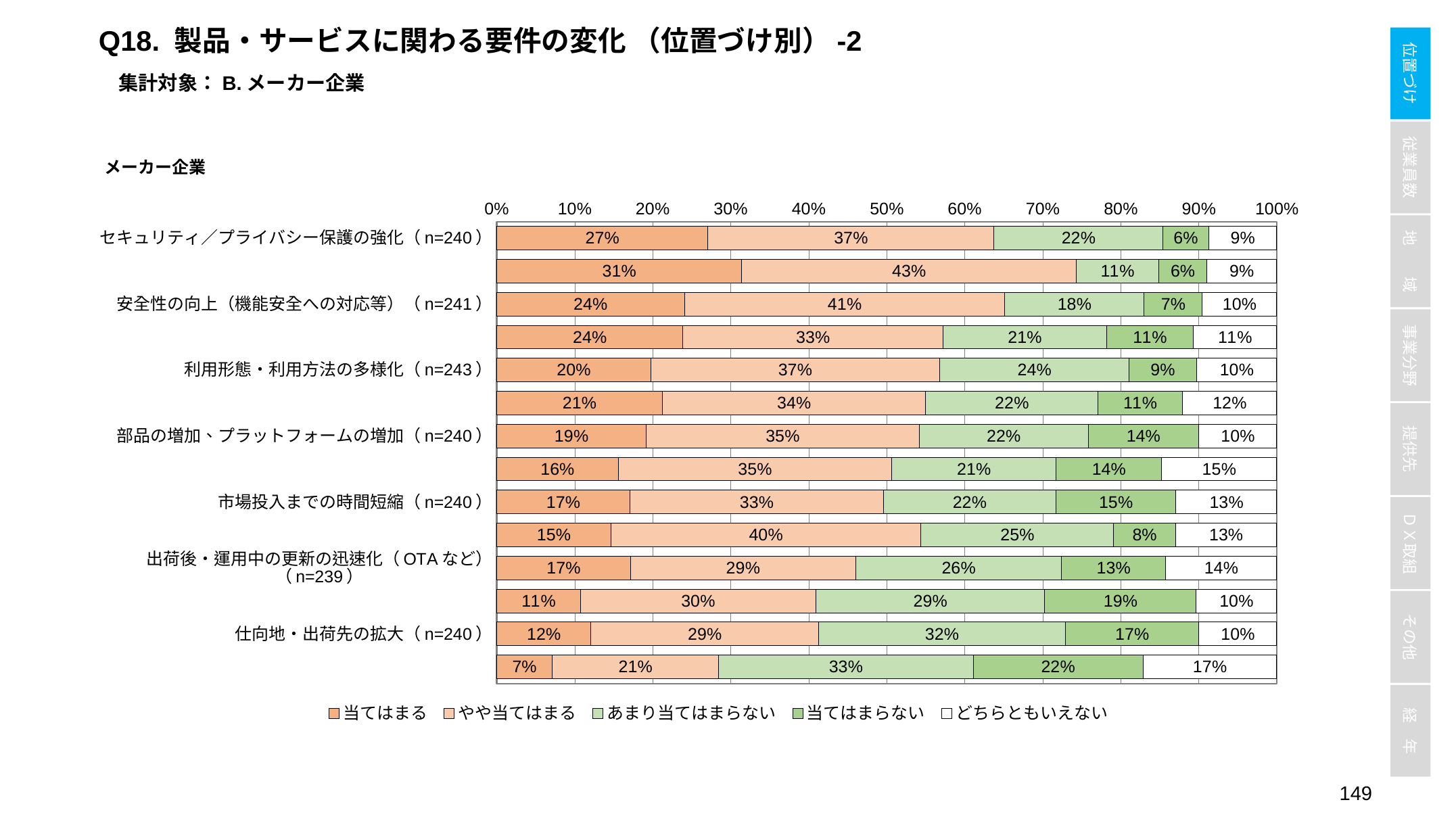

Q18. 製品・サービスに関わる要件の変化 （位置づけ別）-2
集計対象：B.メーカー企業

### Chart

| Category | 当てはまる | やや当てはまる | あまり当てはまらない | 当てはまらない | どちらともいえない |
|---|---|---|---|---|---|
| セキュリティ／プライバシー保護の強化（n=240） | 0.2708333333333333 | 0.36666666666666664 | 0.21666666666666667 | 0.058333333333333334 | 0.0875 |
| 適用技術の複雑化・高度化（n=245） | 0.3142857142857143 | 0.42857142857142855 | 0.10612244897959183 | 0.061224489795918366 | 0.08979591836734693 |
| 安全性の向上（機能安全への対応等）（n=241） | 0.24066390041493776 | 0.4107883817427386 | 0.17842323651452283 | 0.07468879668049792 | 0.0954356846473029 |
| 高速性／低遅延性の強化（n=243） | 0.23868312757201646 | 0.3333333333333333 | 0.20987654320987653 | 0.1111111111111111 | 0.10699588477366255 |
| 利用形態・利用方法の多様化（n=243） | 0.19753086419753085 | 0.37037037037037035 | 0.24279835390946503 | 0.08641975308641975 | 0.102880658436214 |
| つながる対象の増加（n=240） | 0.2125 | 0.3375 | 0.22083333333333333 | 0.10833333333333334 | 0.12083333333333333 |
| 部品の増加、プラットフォームの増加（n=240） | 0.19166666666666668 | 0.35 | 0.21666666666666667 | 0.14166666666666666 | 0.1 |
| 運用時データの収集・活用拡大（n=237） | 0.15611814345991562 | 0.350210970464135 | 0.2109704641350211 | 0.1350210970464135 | 0.14767932489451477 |
| 市場投入までの時間短縮（n=240） | 0.17083333333333334 | 0.325 | 0.22083333333333333 | 0.15416666666666667 | 0.12916666666666668 |
| 対応すべき規格等の増加（n=239） | 0.14644351464435146 | 0.39748953974895396 | 0.24686192468619247 | 0.0794979079497908 | 0.1297071129707113 |
| 出荷後・運用中の更新の迅速化（OTAなど）（n=239） | 0.17154811715481172 | 0.28870292887029286 | 0.26359832635983266 | 0.13389121338912133 | 0.14225941422594143 |
| 開発・製造データの企業間共有への対応・強化（n=242） | 0.10743801652892562 | 0.30165289256198347 | 0.29338842975206614 | 0.19421487603305784 | 0.10330578512396695 |
| 仕向地・出荷先の拡大（n=240） | 0.12083333333333333 | 0.2916666666666667 | 0.31666666666666665 | 0.17083333333333334 | 0.1 |
| システムオブシステムズへの対応・強化（n=239） | 0.07112970711297072 | 0.21338912133891214 | 0.3263598326359833 | 0.2175732217573222 | 0.17154811715481172 |
149